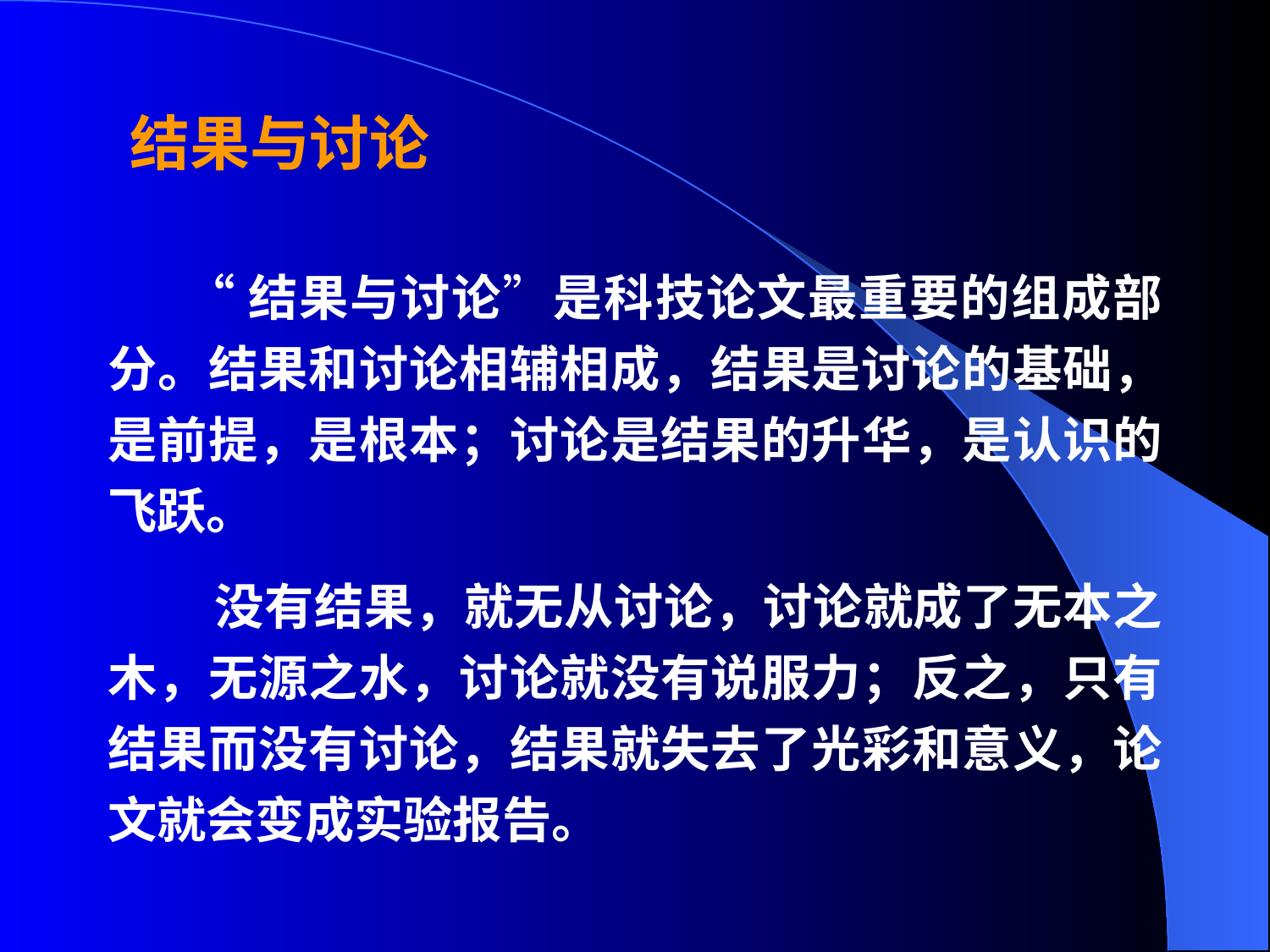

结果与讨论

      “结果与讨论”是科技论文最重要的组成部分。结果和讨论相辅相成，结果是讨论的基础，是前提，是根本；讨论是结果的升华，是认识的飞跃。
        没有结果，就无从讨论，讨论就成了无本之木，无源之水，讨论就没有说服力；反之，只有结果而没有讨论，结果就失去了光彩和意义，论文就会变成实验报告。